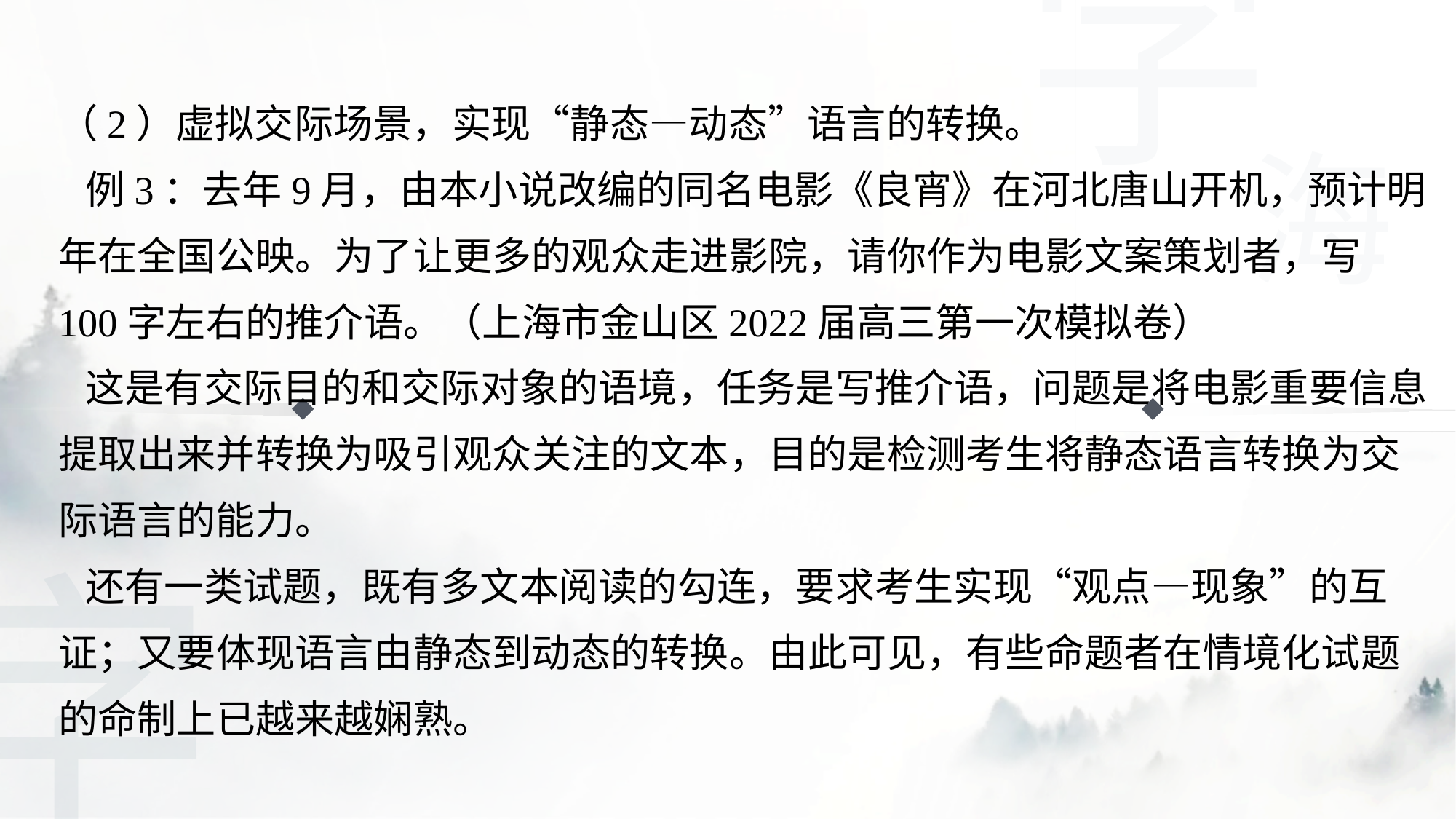

（2）虚拟交际场景，实现“静态—动态”语言的转换。
  例3：去年9月，由本小说改编的同名电影《良宵》在河北唐山开机，预计明年在全国公映。为了让更多的观众走进影院，请你作为电影文案策划者，写100字左右的推介语。（上海市金山区2022届高三第一次模拟卷）
  这是有交际目的和交际对象的语境，任务是写推介语，问题是将电影重要信息提取出来并转换为吸引观众关注的文本，目的是检测考生将静态语言转换为交际语言的能力。
  还有一类试题，既有多文本阅读的勾连，要求考生实现“观点—现象”的互证；又要体现语言由静态到动态的转换。由此可见，有些命题者在情境化试题的命制上已越来越娴熟。